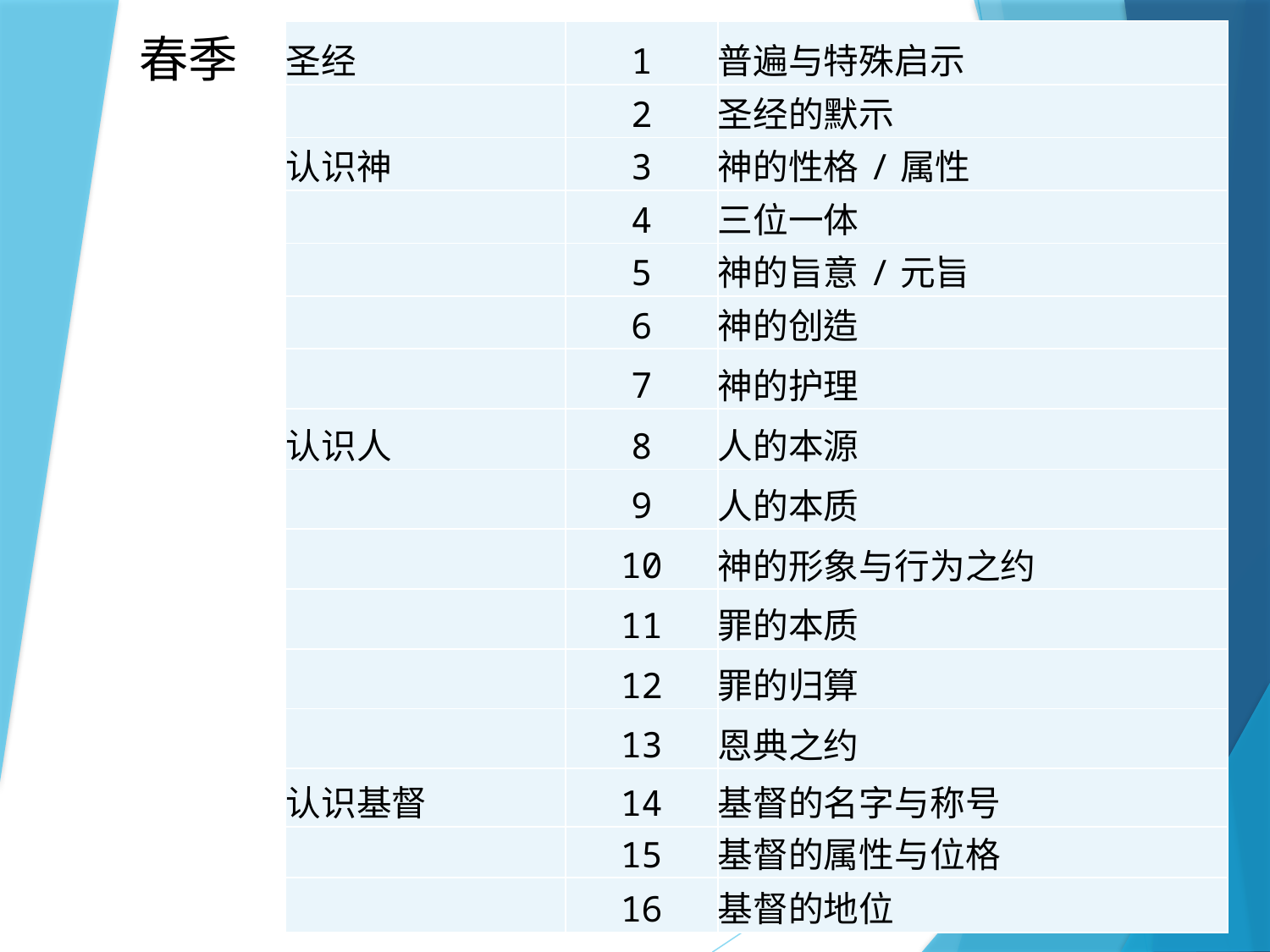

| 圣经 | 1 | 普遍与特殊启示 |
| --- | --- | --- |
|  | 2 | 圣经的默示 |
| 认识神 | 3 | 神的性格/属性 |
|  | 4 | 三位一体 |
|  | 5 | 神的旨意/元旨 |
|  | 6 | 神的创造 |
|  | 7 | 神的护理 |
| 认识人 | 8 | 人的本源 |
|  | 9 | 人的本质 |
|  | 10 | 神的形象与行为之约 |
|  | 11 | 罪的本质 |
|  | 12 | 罪的归算 |
|  | 13 | 恩典之约 |
| 认识基督 | 14 | 基督的名字与称号 |
|  | 15 | 基督的属性与位格 |
|  | 16 | 基督的地位 |
春季